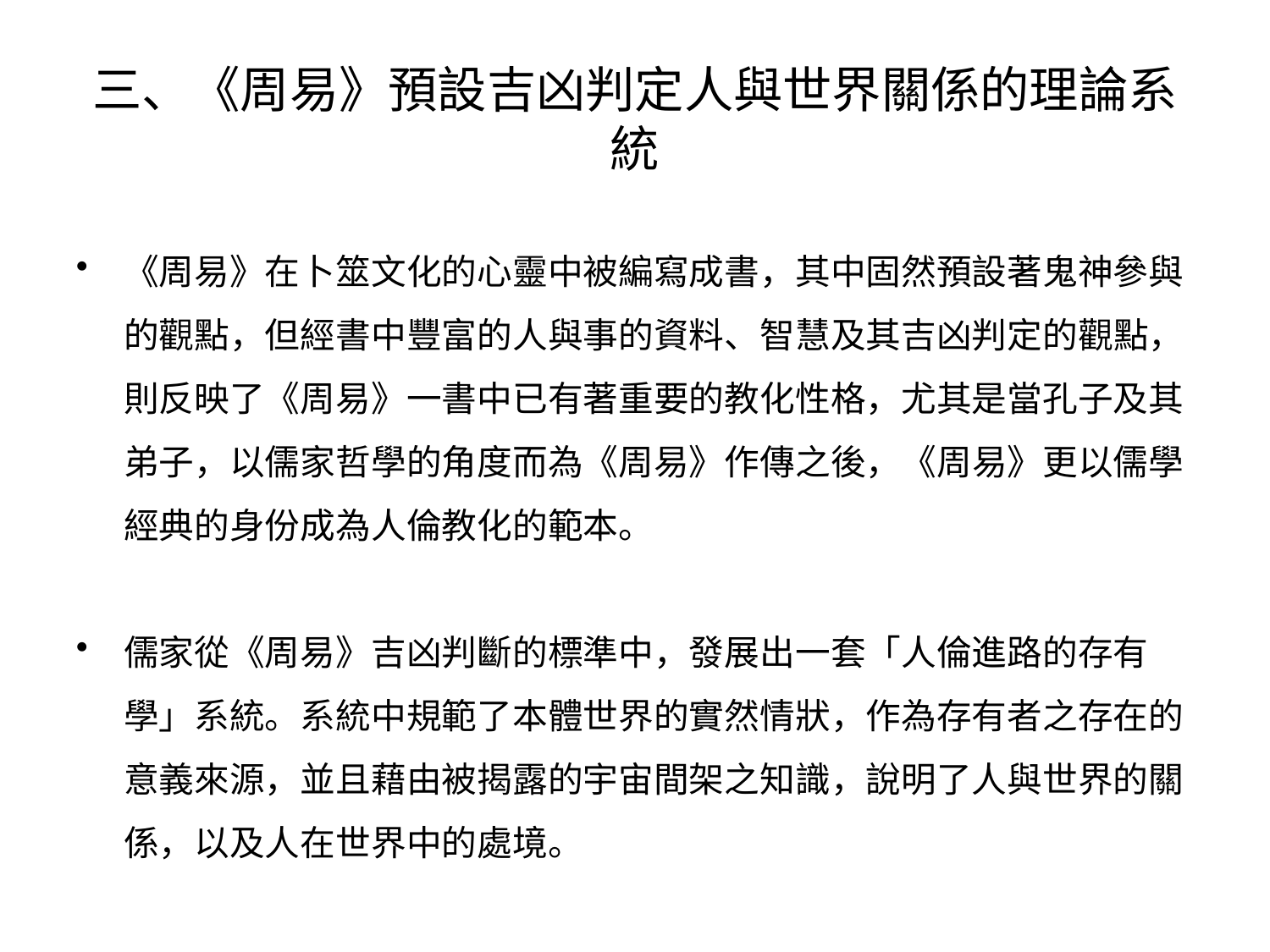

# 三、《周易》預設吉凶判定人與世界關係的理論系統
《周易》在卜筮文化的心靈中被編寫成書，其中固然預設著鬼神參與的觀點，但經書中豐富的人與事的資料、智慧及其吉凶判定的觀點，則反映了《周易》一書中已有著重要的教化性格，尤其是當孔子及其弟子，以儒家哲學的角度而為《周易》作傳之後，《周易》更以儒學經典的身份成為人倫教化的範本。

儒家從《周易》吉凶判斷的標準中，發展出一套「人倫進路的存有學」系統。系統中規範了本體世界的實然情狀，作為存有者之存在的意義來源，並且藉由被揭露的宇宙間架之知識，說明了人與世界的關係，以及人在世界中的處境。